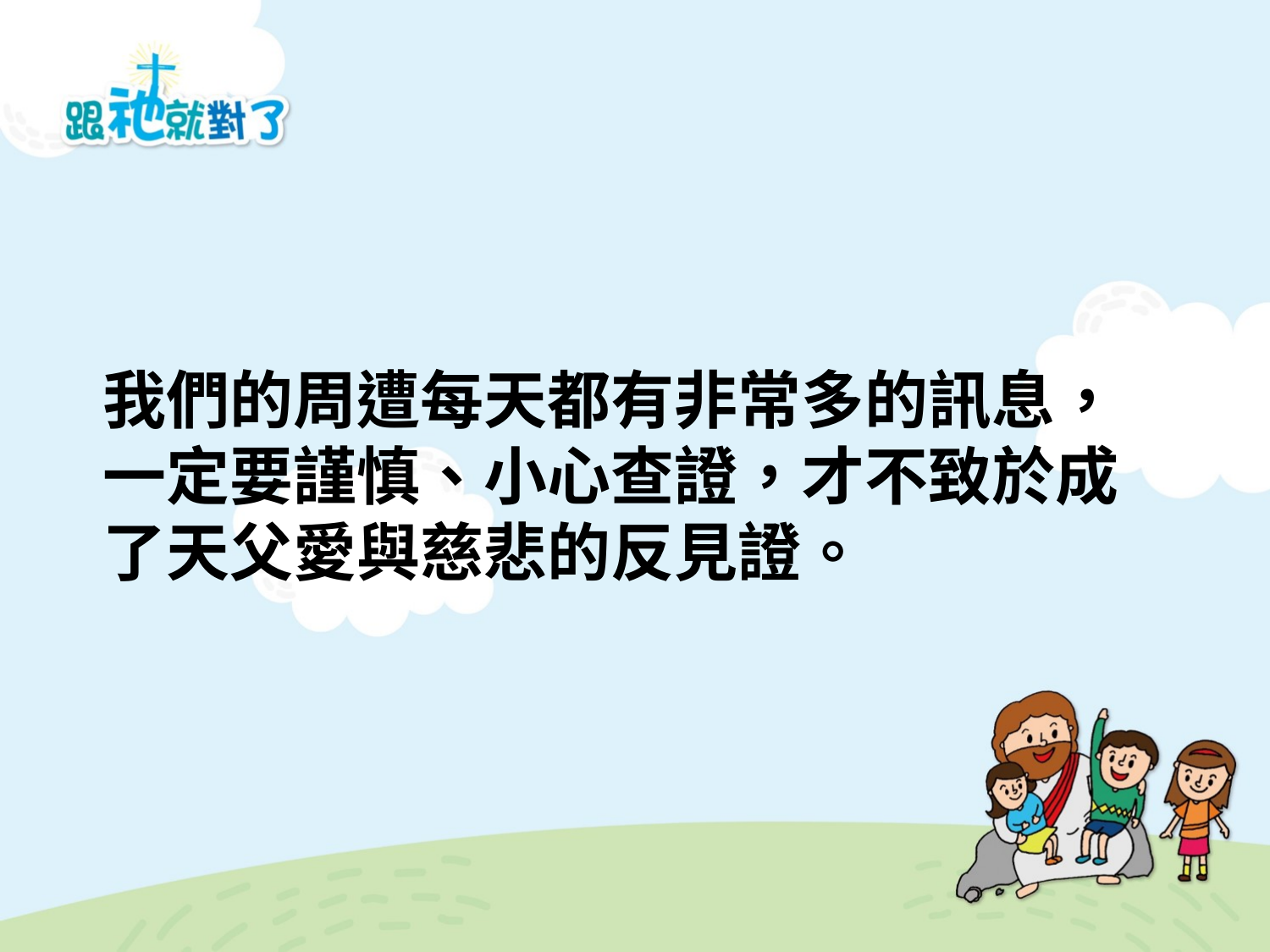

我們的周遭每天都有非常多的訊息，一定要謹慎、小心查證，才不致於成了天父愛與慈悲的反見證。